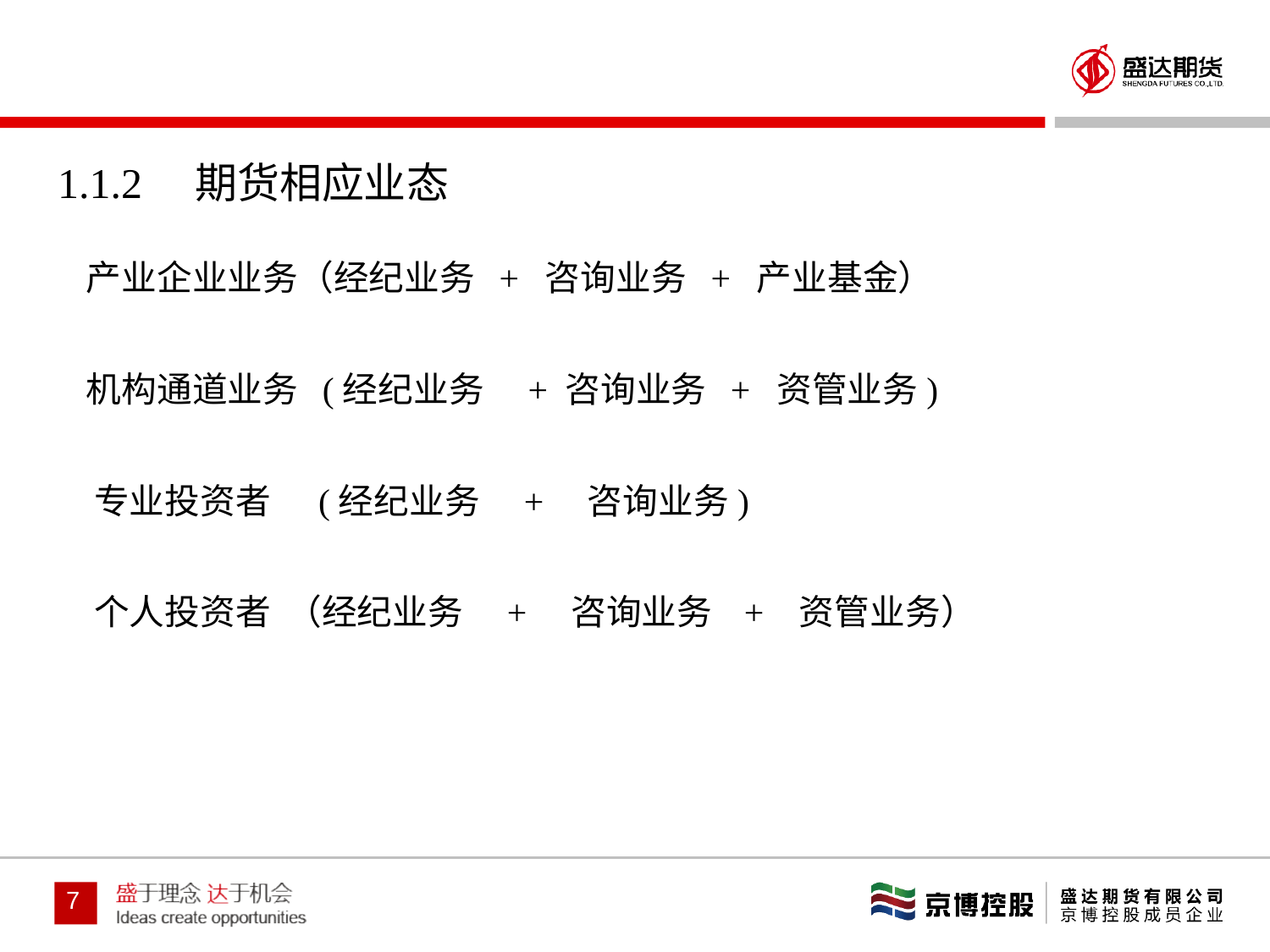

#
1.1.2    期货相应业态
  产业企业业务（经纪业务  +  咨询业务  +  产业基金）

  机构通道业务  (经纪业务　+ 咨询业务  +  资管业务)

   专业投资者     (经纪业务　+　咨询业务)

   个人投资者  （经纪业务　+    咨询业务   +   资管业务）